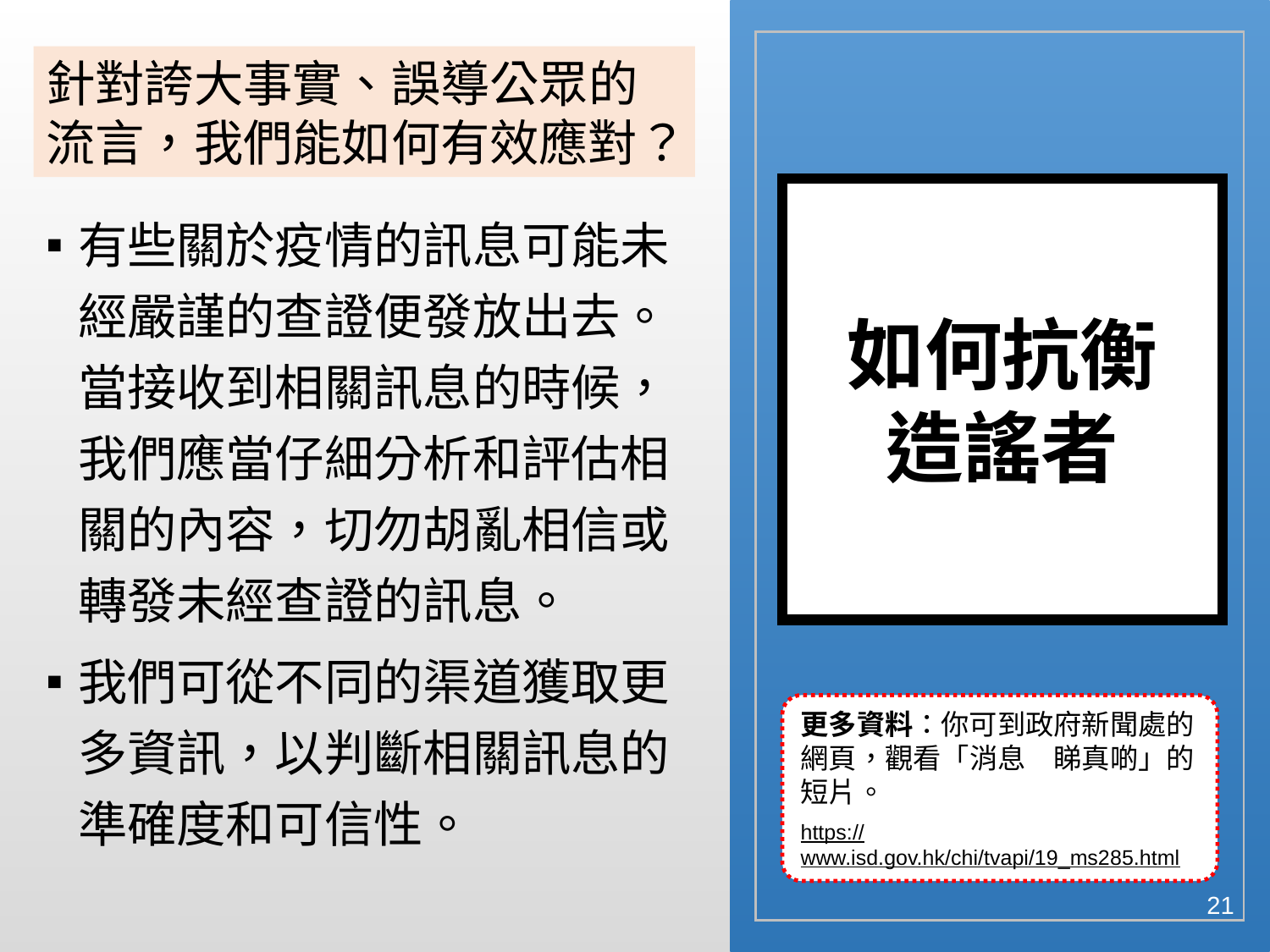

針對誇大事實、誤導公眾的流言，我們能如何有效應對？
如何抗衡
造謠者
有些關於疫情的訊息可能未經嚴謹的查證便發放出去。當接收到相關訊息的時候，我們應當仔細分析和評估相關的內容，切勿胡亂相信或轉發未經查證的訊息。
我們可從不同的渠道獲取更多資訊，以判斷相關訊息的準確度和可信性。

#
更多資料：你可到政府新聞處的網頁，觀看「消息　睇真啲」的短片。
https://www.isd.gov.hk/chi/tvapi/19_ms285.html
21